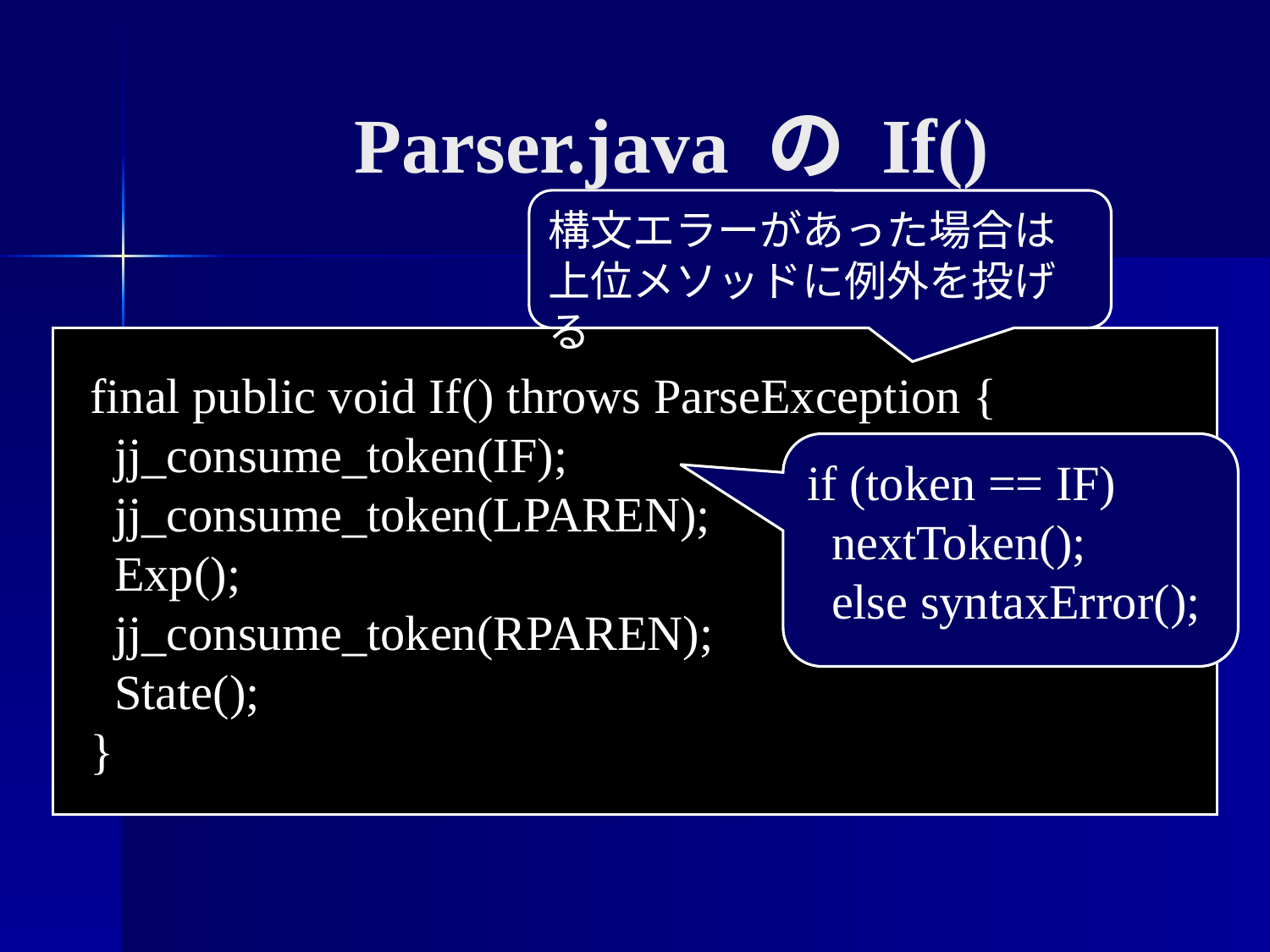

Parser.java の If()
構文エラーがあった場合は
上位メソッドに例外を投げる
  final public void If() throws ParseException {
    jj_consume_token(IF);
    jj_consume_token(LPAREN);
    Exp();
    jj_consume_token(RPAREN);
    State();
  }
if (token == IF)
  nextToken();
  else syntaxError();